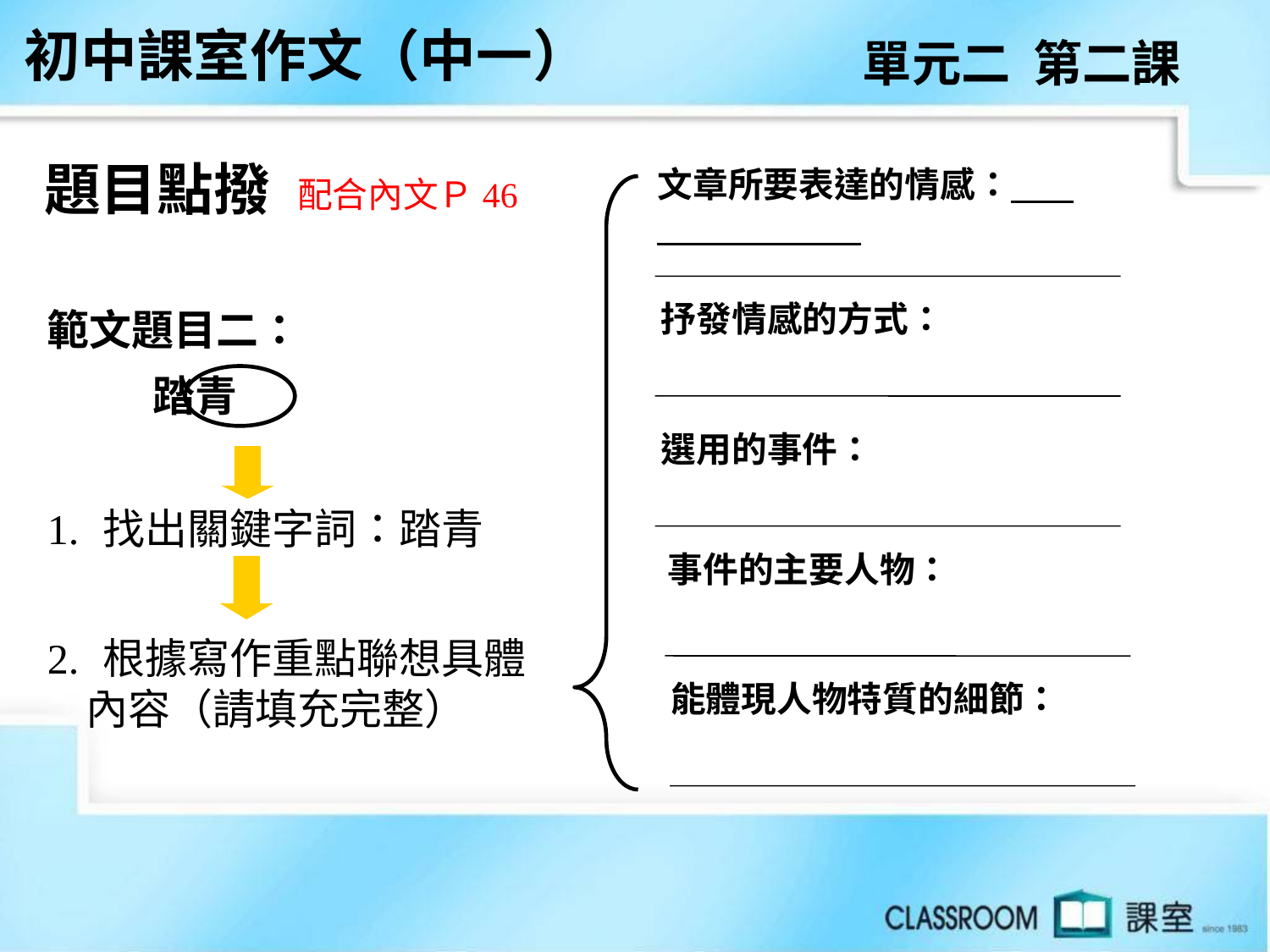

初中課室作文（中一）
單元二  第二課
題目點撥
文章所要表達的情感：
配合內文Ｐ46

範文題目二：
          踏青
抒發情感的方式：

選用的事件：

1. 找出關鍵字詞：踏青

事件的主要人物：

2. 根據寫作重點聯想具體
   內容（請填充完整）

能體現人物特質的細節：